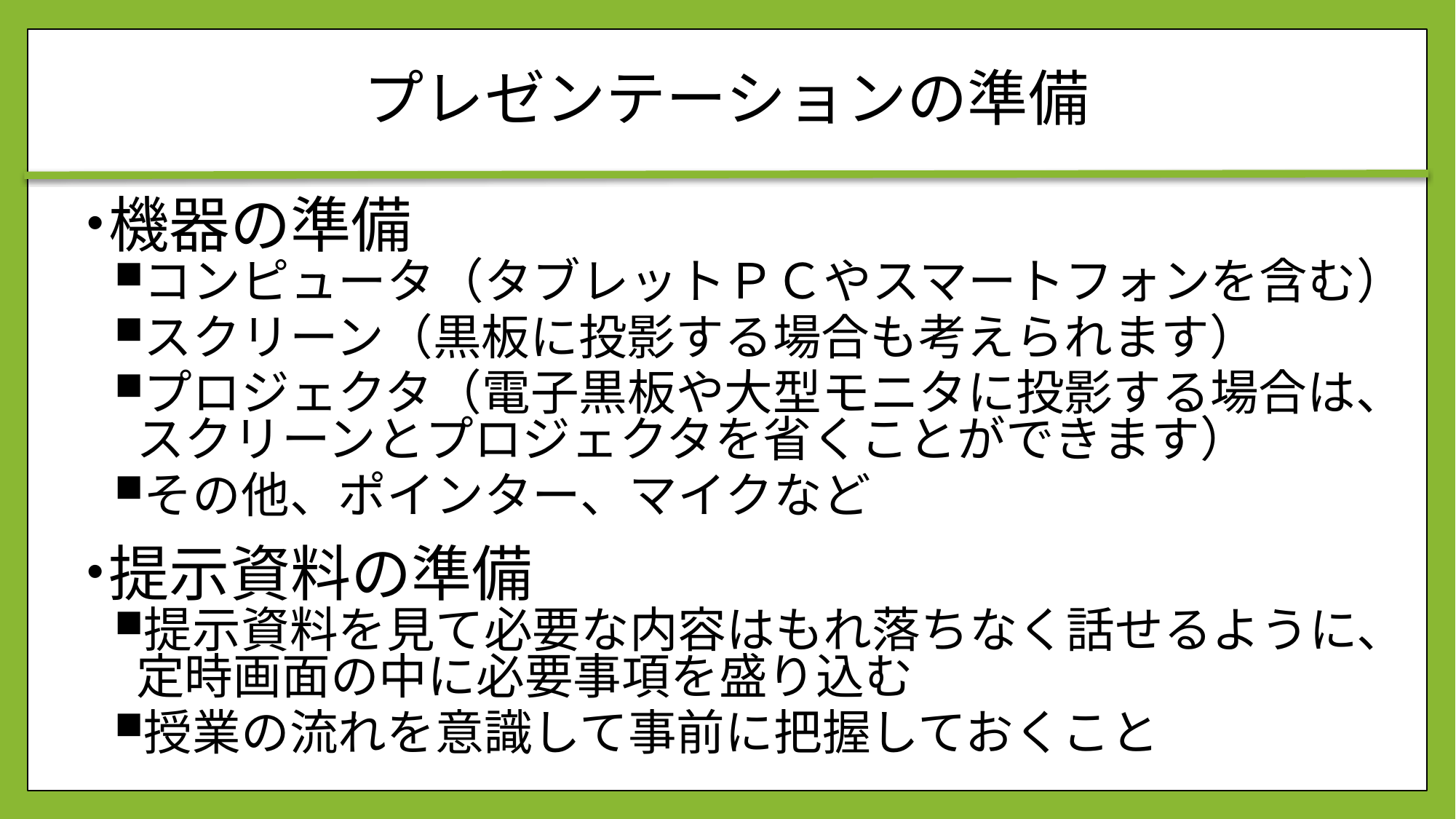

# プレゼンテーションの準備
機器の準備
コンピュータ（タブレットＰＣやスマートフォンを含む）
スクリーン（黒板に投影する場合も考えられます）
プロジェクタ（電子黒板や大型モニタに投影する場合は、スクリーンとプロジェクタを省くことができます）
その他、ポインター、マイクなど
提示資料の準備
提示資料を見て必要な内容はもれ落ちなく話せるように、定時画面の中に必要事項を盛り込む
授業の流れを意識して事前に把握しておくこと